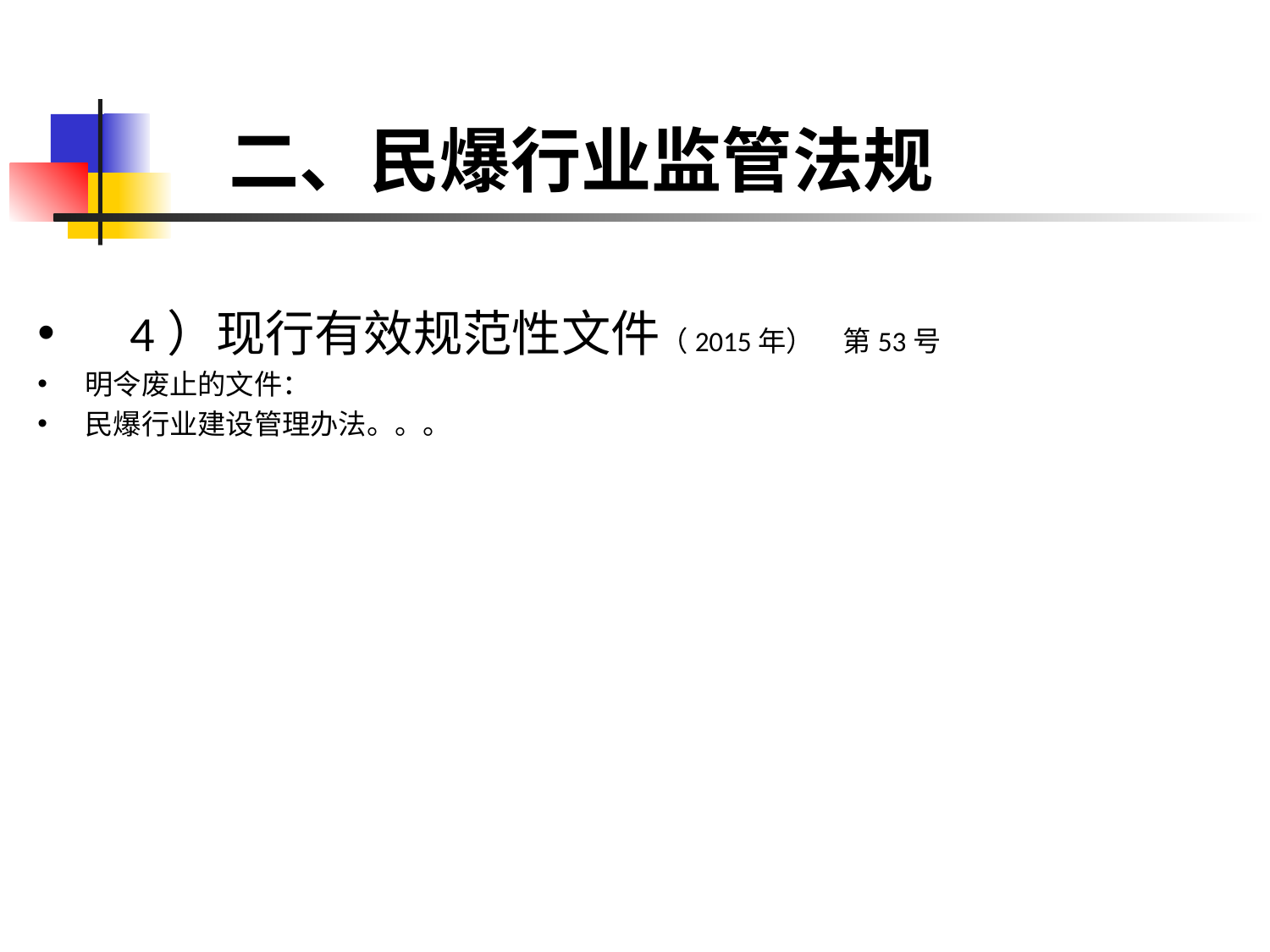

# 二、民爆行业监管法规

    4）现行有效规范性文件（2015年）　第53号
明令废止的文件：
民爆行业建设管理办法。。。